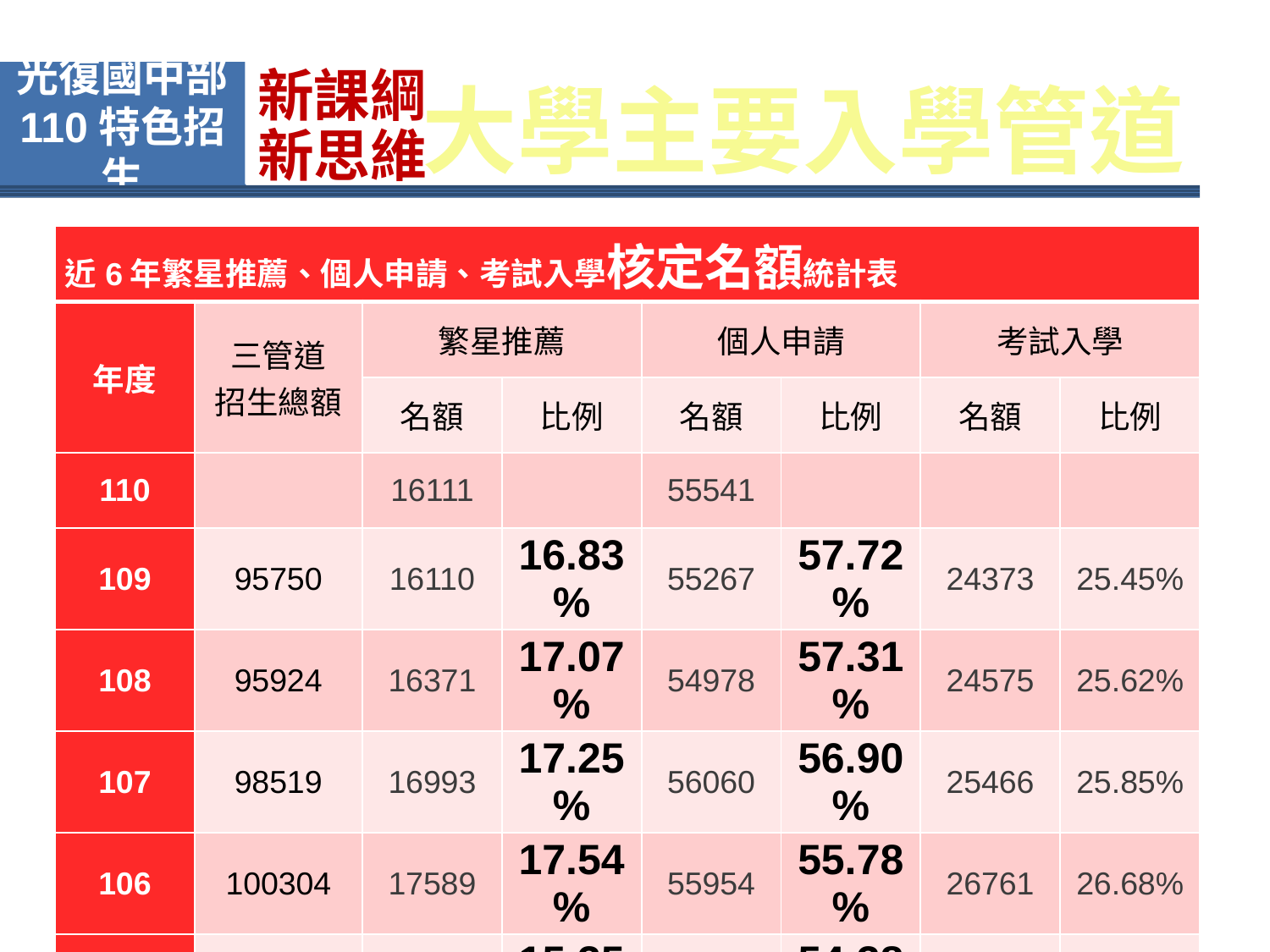

新課綱
新思維
光復國中部
110特色招生
大學主要入學管道

| 近6年繁星推薦、個人申請、考試入學核定名額統計表 |  |  |  |  |  |  |  |
| --- | --- | --- | --- | --- | --- | --- | --- |
| 年度 | 三管道 招生總額 | 繁星推薦 |  | 個人申請 |  | 考試入學 |  |
|  |  | 名額 | 比例 | 名額 | 比例 | 名額 | 比例 |
| 110 |  | 16111 |  | 55541 |  |  |  |
| 109 | 95750 | 16110 | 16.83% | 55267 | 57.72% | 24373 | 25.45% |
| 108 | 95924 | 16371 | 17.07% | 54978 | 57.31% | 24575 | 25.62% |
| 107 | 98519 | 16993 | 17.25% | 56060 | 56.90% | 25466 | 25.85% |
| 106 | 100304 | 17589 | 17.54% | 55954 | 55.78% | 26761 | 26.68% |
| 105 | 102477 | 15735 | 15.35% | 55732 | 54.38% | 31010 | 30.26% |
| 104 | 203496 | 13357 | 12.91% | 54322 | 52.49% | 35817 | 34.61% |
獎學金
Q  &  A